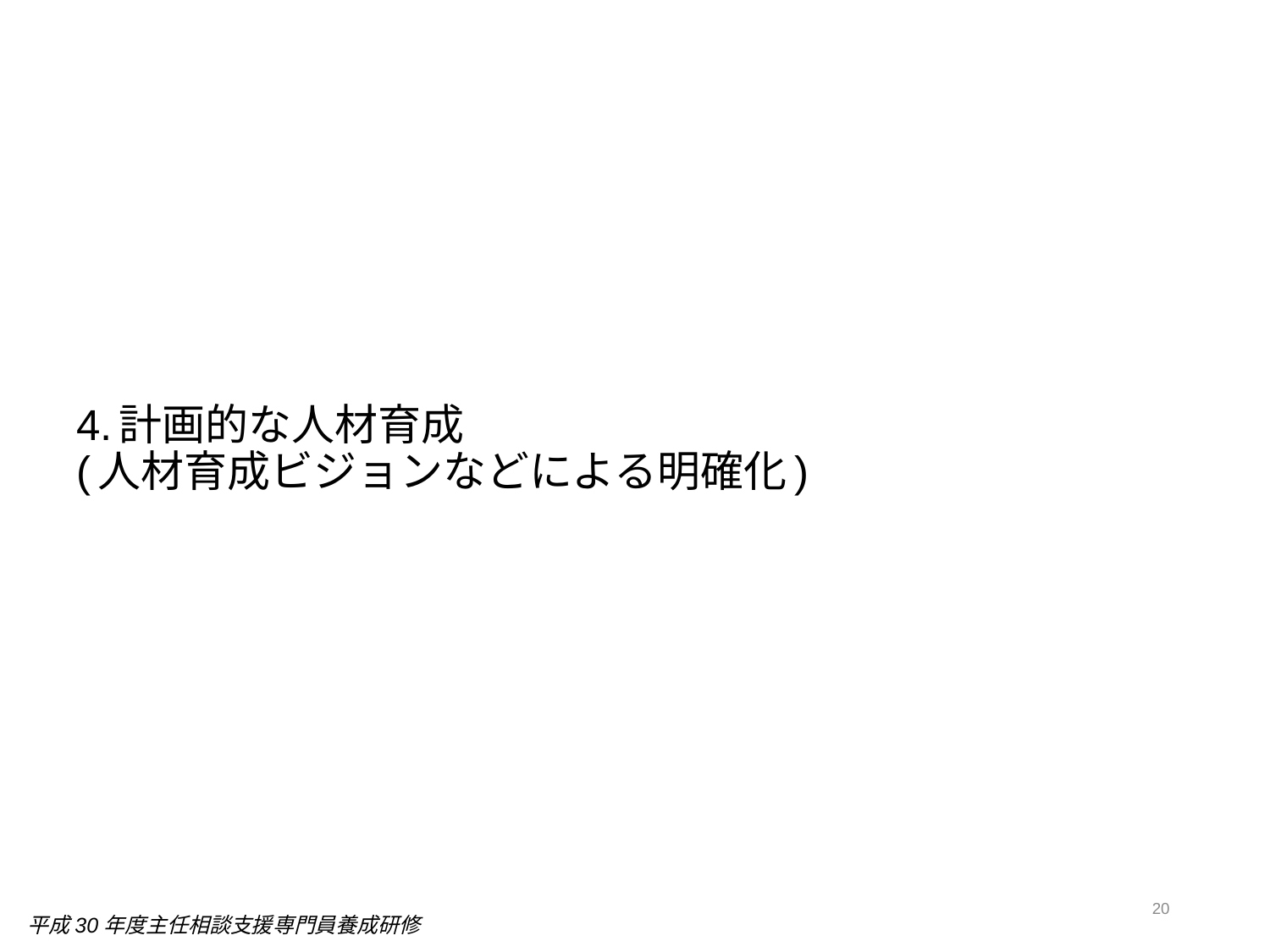

# 4.計画的な人材育成 (人材育成ビジョンなどによる明確化)
20
平成30年度主任相談支援専門員養成研修